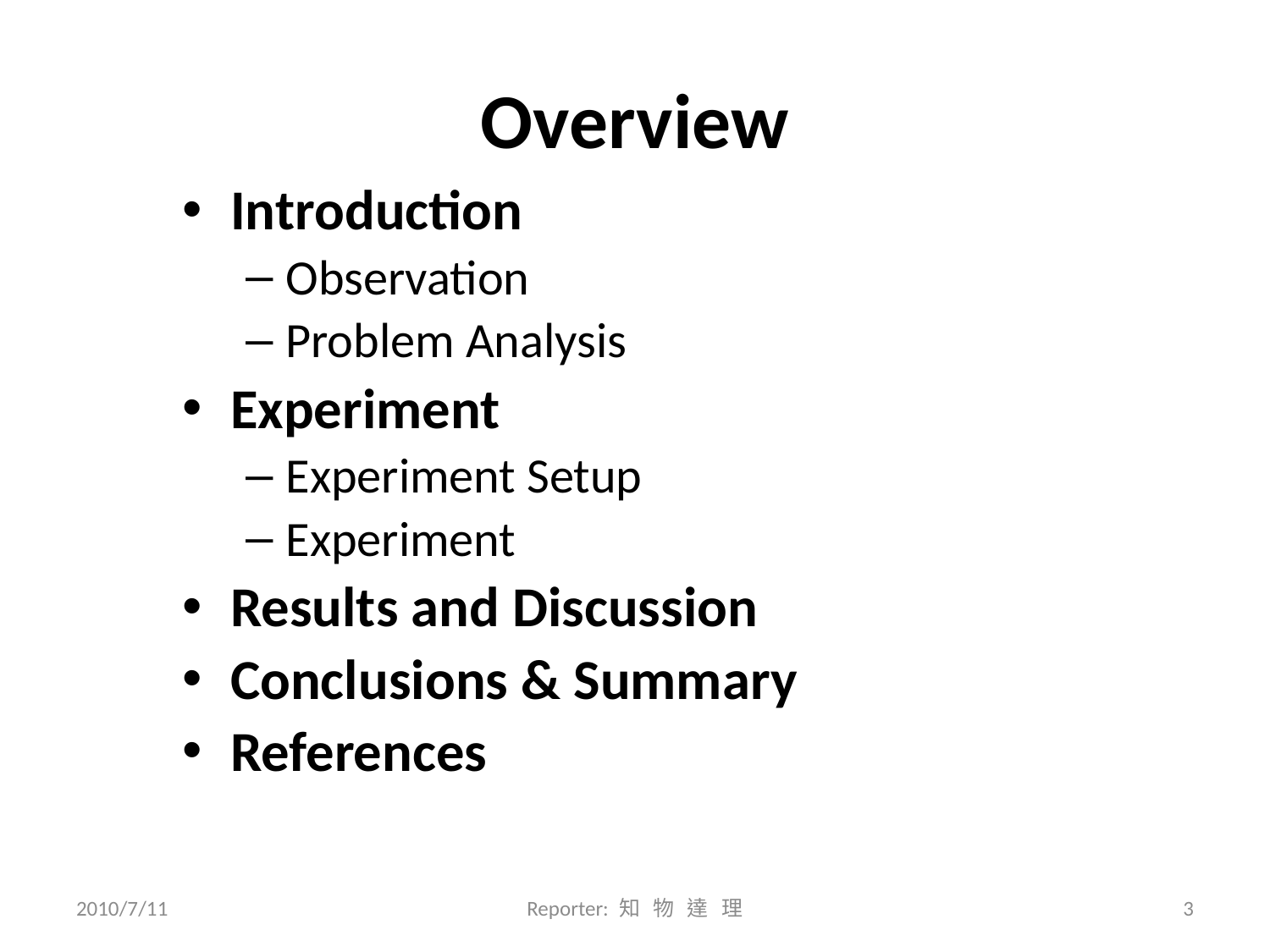

# Overview
Introduction
Observation
Problem Analysis
Experiment
Experiment Setup
Experiment
Results and Discussion
Conclusions & Summary
References
2010/7/11
Reporter: 知  物  達  理
3